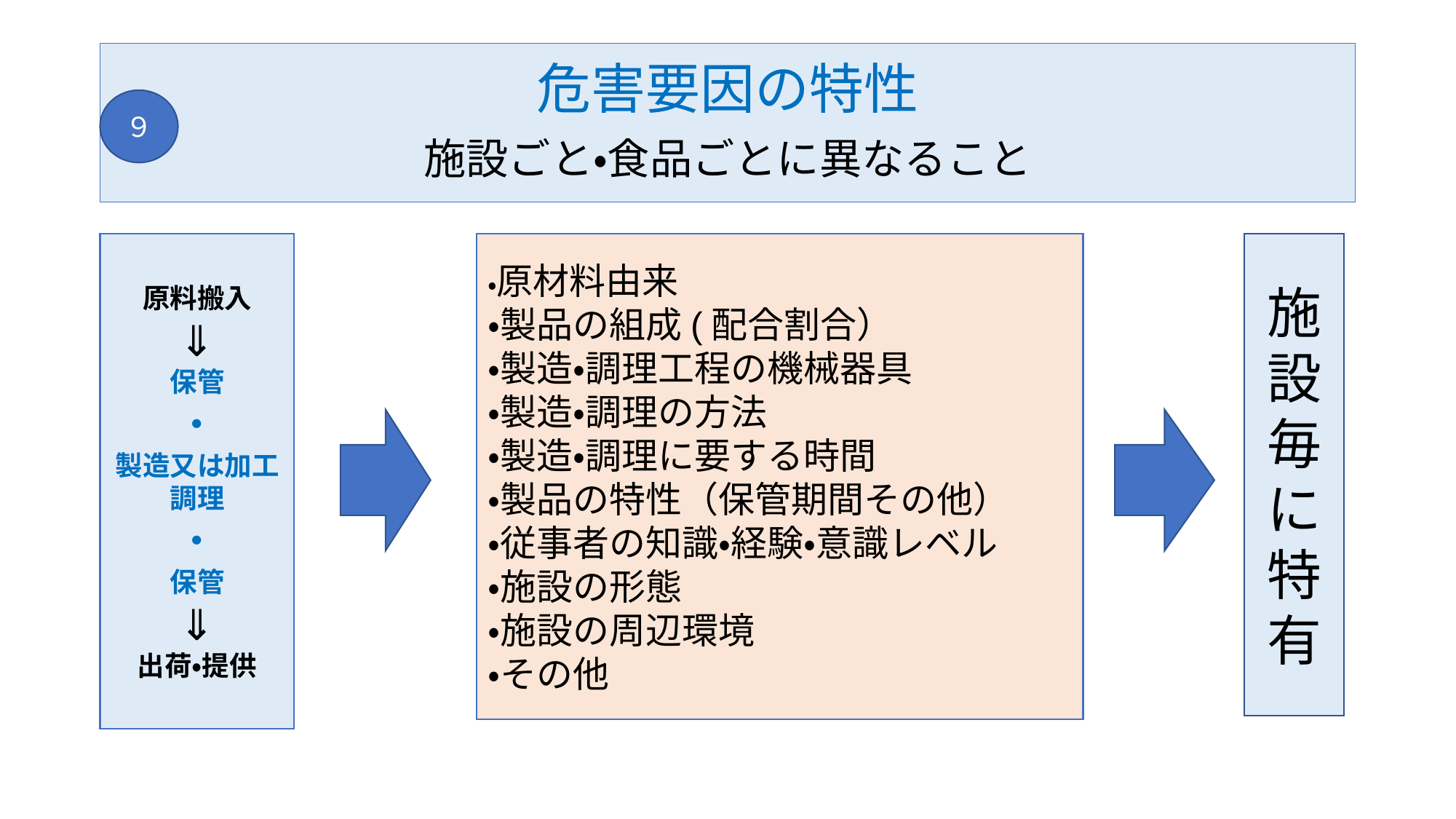

# 危害要因の特性 　 施設ごと・食品ごとに異なること
９
原料搬入
⇓
保管
・
製造又は加工
調理
・
保管
⇓
出荷・提供
・原材料由来
・製品の組成(配合割合）
・製造・調理工程の機械器具
・製造・調理の方法
・製造・調理に要する時間
・製品の特性（保管期間その他）
・従事者の知識・経験・意識レベル
・施設の形態
・施設の周辺環境
・その他
施設毎に
特有